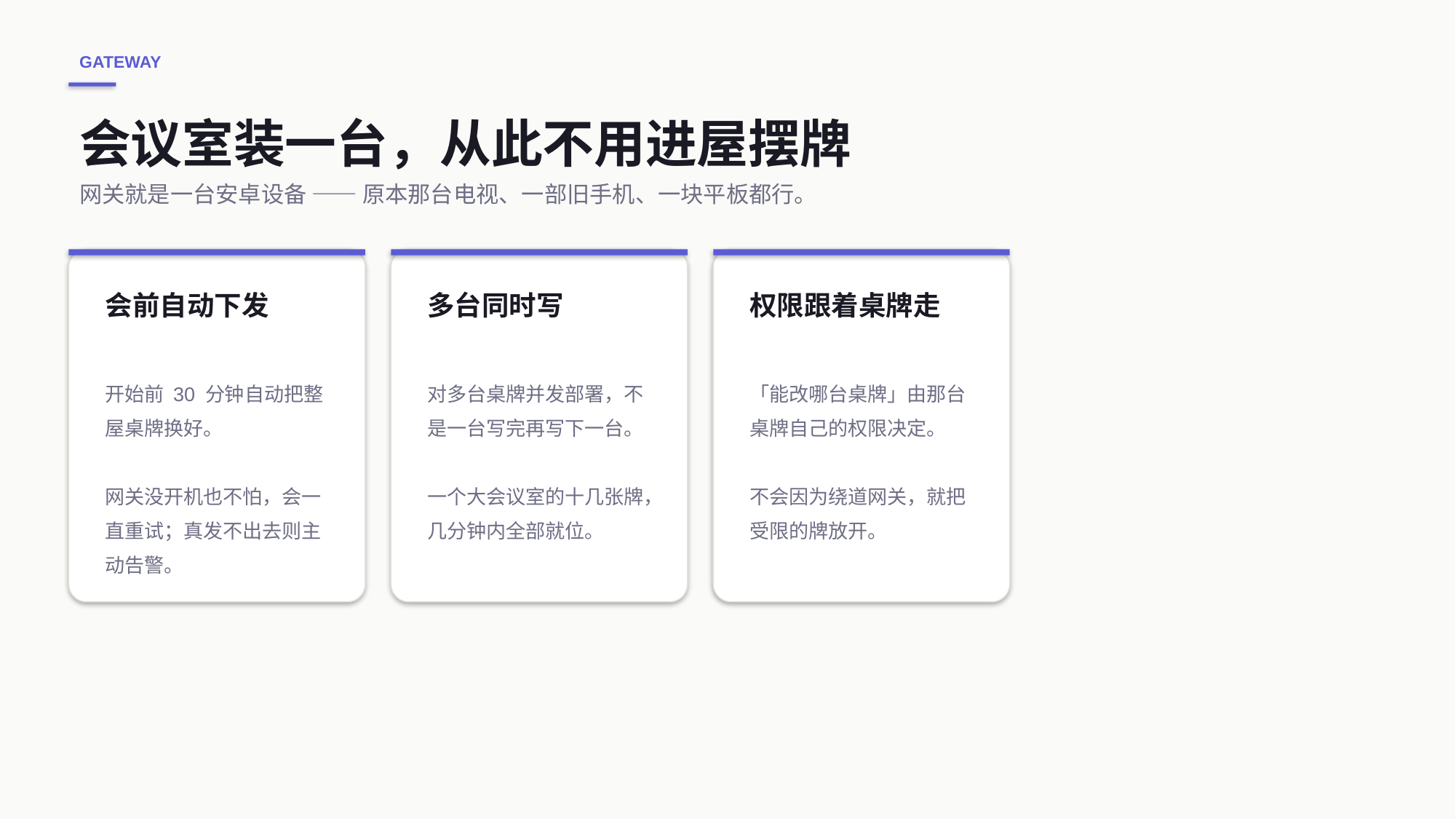

GATEWAY

会议室装一台，从此不用进屋摆牌
网关就是一台安卓设备 —— 原本那台电视、一部旧手机、一块平板都行。

会前自动下发
多台同时写
权限跟着桌牌走
开始前 30 分钟自动把整屋桌牌换好。

网关没开机也不怕，会一直重试；真发不出去则主动告警。
对多台桌牌并发部署，不是一台写完再写下一台。

一个大会议室的十几张牌，几分钟内全部就位。
「能改哪台桌牌」由那台桌牌自己的权限决定。

不会因为绕道网关，就把受限的牌放开。